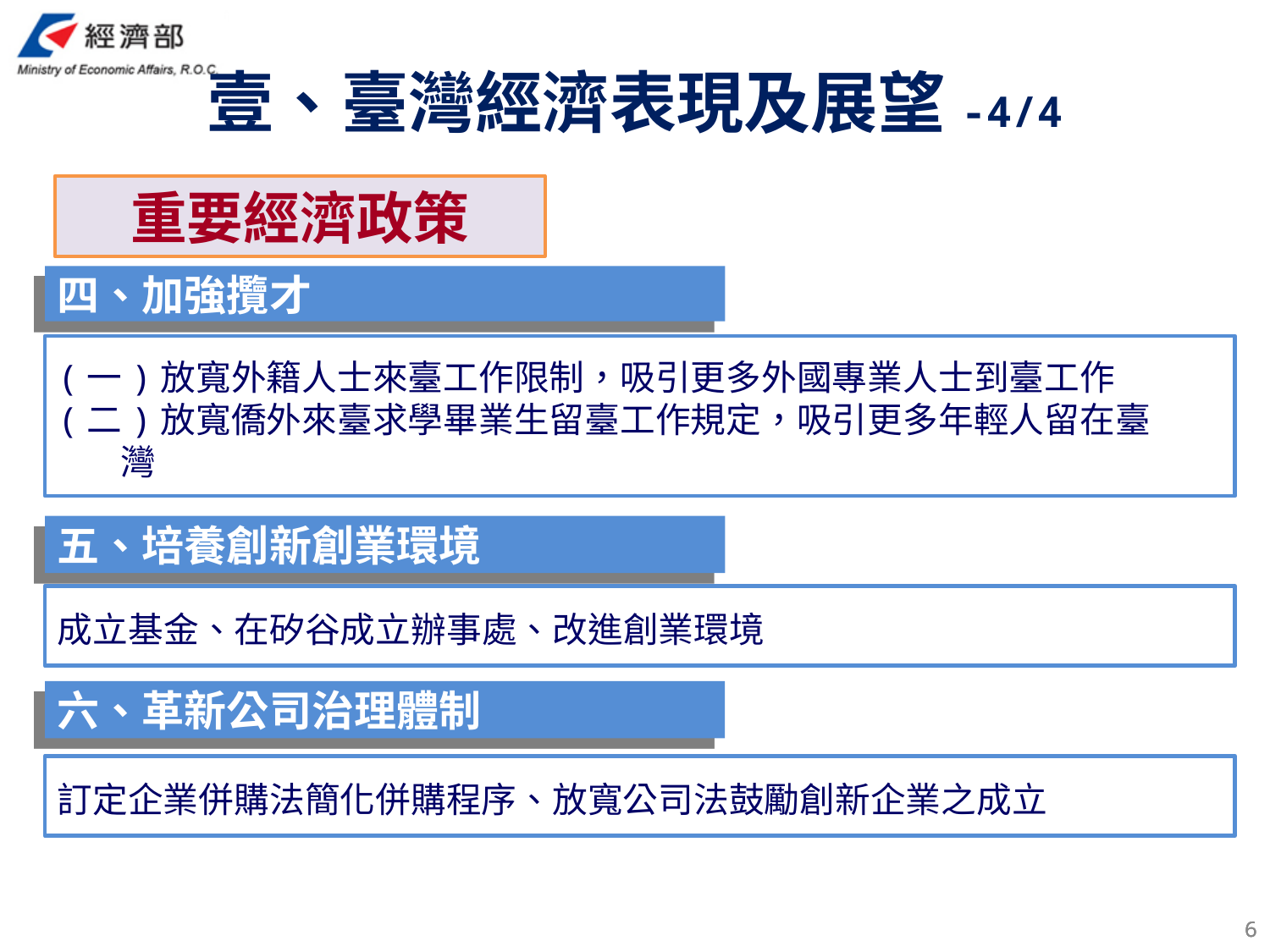

壹、臺灣經濟表現及展望-4/4
重要經濟政策
四、加強攬才
(一)放寬外籍人士來臺工作限制，吸引更多外國專業人士到臺工作
(二)放寬僑外來臺求學畢業生留臺工作規定，吸引更多年輕人留在臺
灣
五、培養創新創業環境
成立基金、在矽谷成立辦事處、改進創業環境
六、革新公司治理體制
訂定企業併購法簡化併購程序、放寬公司法鼓勵創新企業之成立
6
6
6